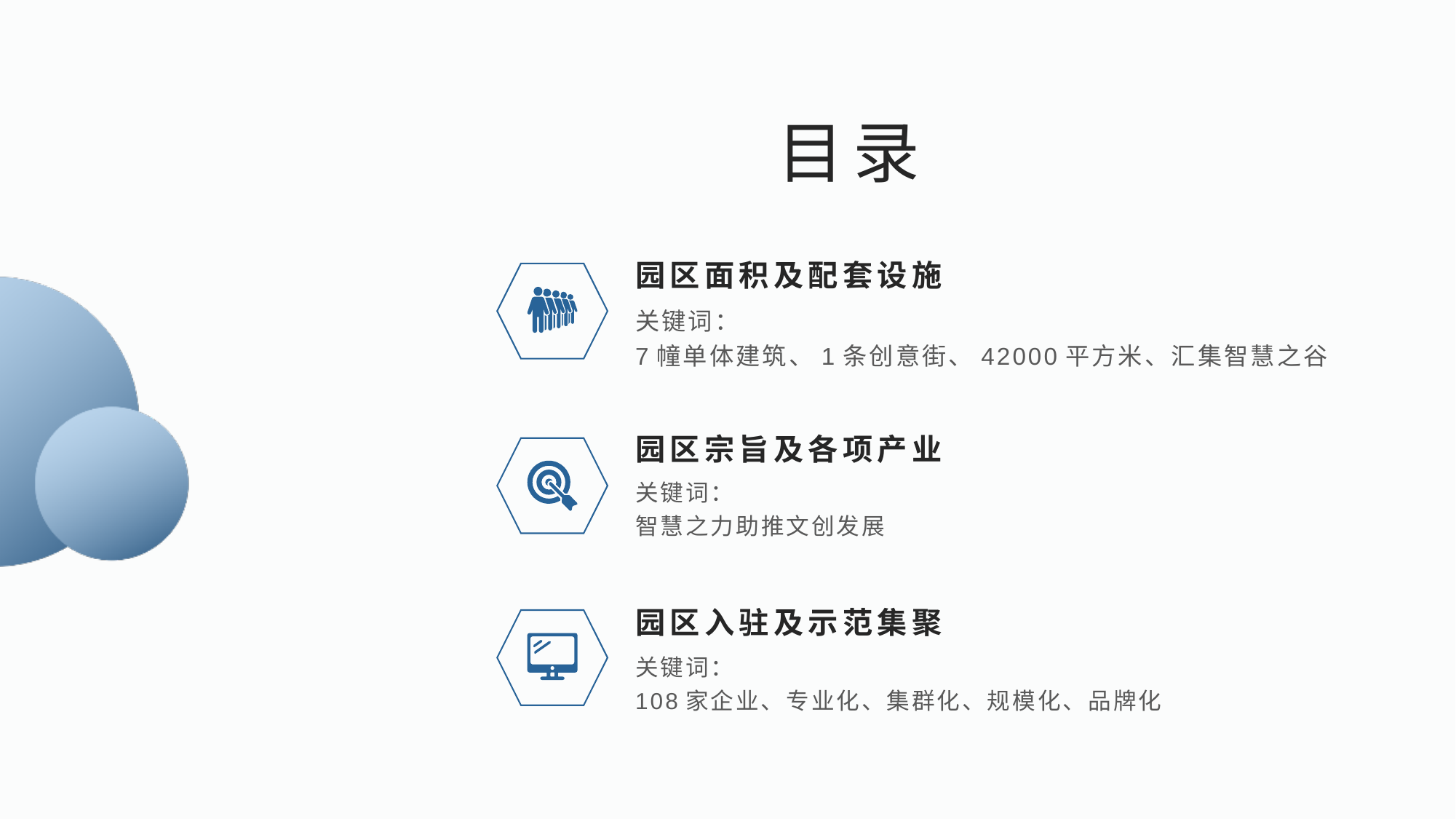

目录
园区面积及配套设施

关键词：
7幢单体建筑、1条创意街、42000平方米、汇集智慧之谷
园区宗旨及各项产业

关键词：
智慧之力助推文创发展
园区入驻及示范集聚

关键词：
108家企业、专业化、集群化、规模化、品牌化